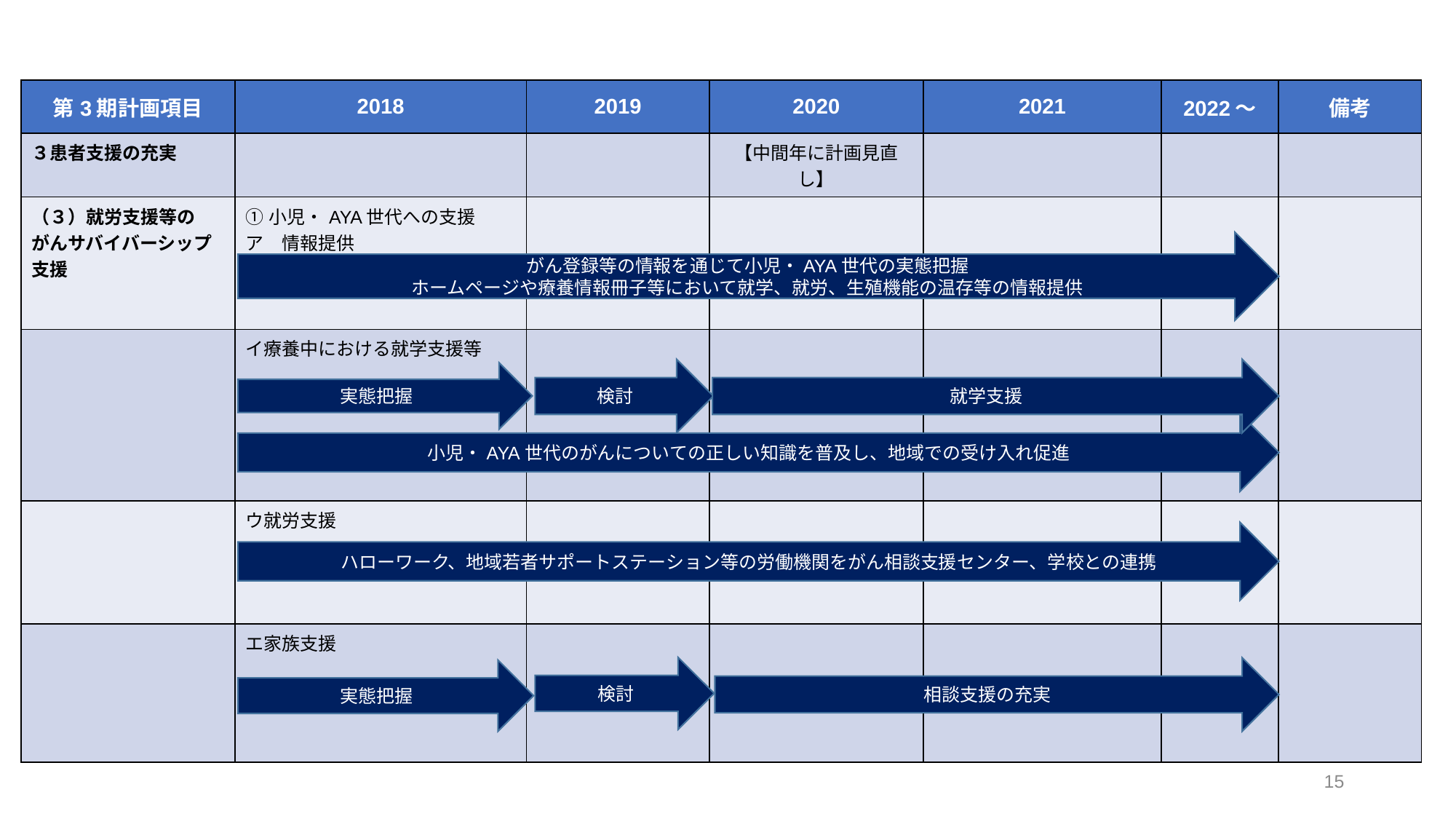

| 第3期計画項目 | 2018 | 2019 | 2020 | 2021 | 2022～ | 備考 |
| --- | --- | --- | --- | --- | --- | --- |
| ３患者支援の充実 |  |  | 【中間年に計画見直し】 |  |  |  |
| （３）就労支援等の がんサバイバーシップ支援 | ①小児・AYA世代への支援 ア　情報提供 |  |  |  |  |  |
|  | イ療養中における就学支援等 |  |  |  |  |  |
|  | ウ就労支援 |  |  |  |  |  |
|  | エ家族支援 |  |  |  |  |  |
がん登録等の情報を通じて小児・AYA世代の実態把握
ホームページや療養情報冊子等において就学、就労、生殖機能の温存等の情報提供
検討
就学支援
実態把握
小児・AYA世代のがんについての正しい知識を普及し、地域での受け入れ促進
ハローワーク、地域若者サポートステーション等の労働機関をがん相談支援センター、学校との連携
検討
相談支援の充実
実態把握
15